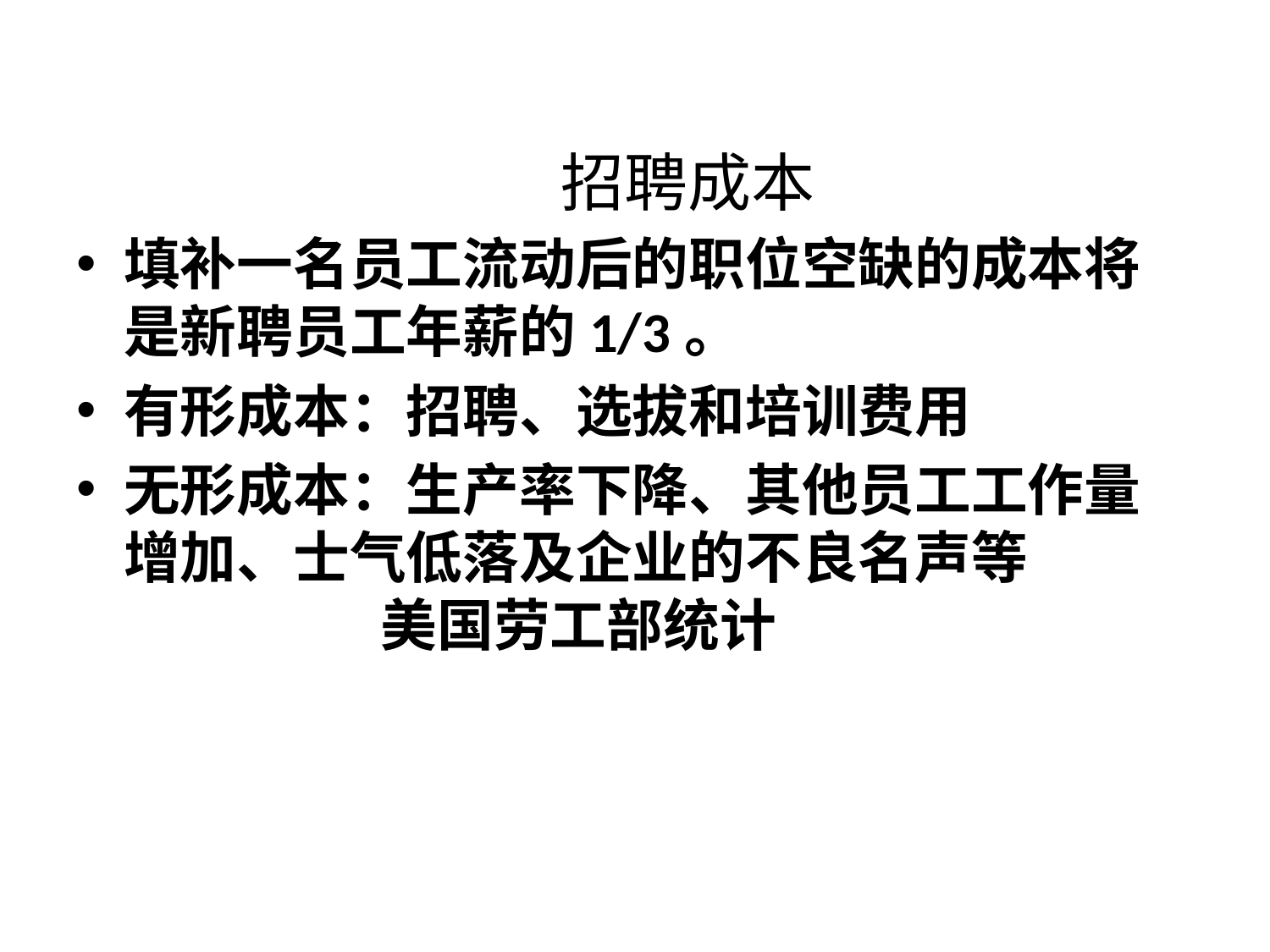

# 招聘成本
填补一名员工流动后的职位空缺的成本将是新聘员工年薪的1/3。
有形成本：招聘、选拔和培训费用
无形成本：生产率下降、其他员工工作量增加、士气低落及企业的不良名声等
                    美国劳工部统计